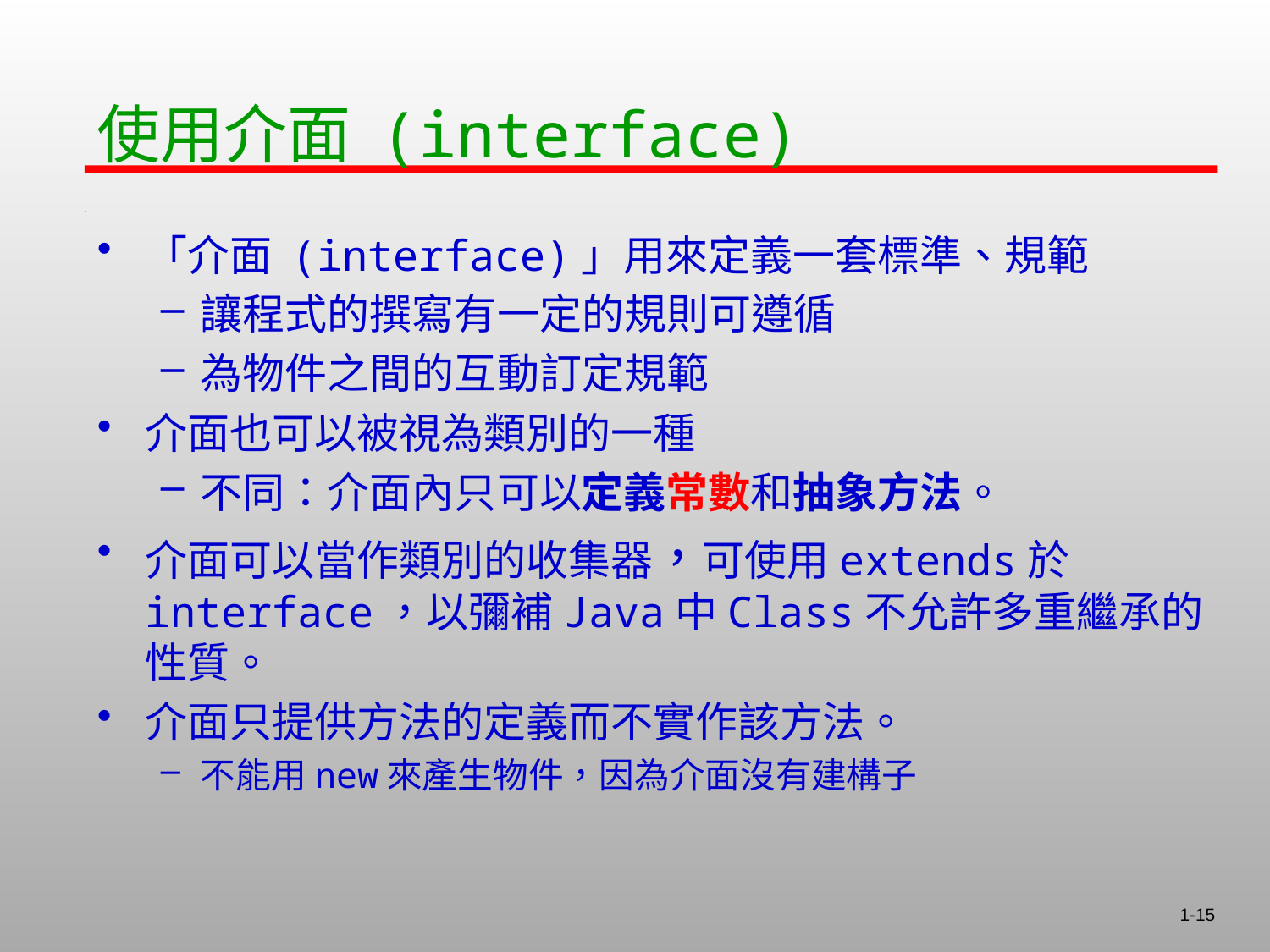

使用介面 (interface)
「介面 (interface)」用來定義一套標準、規範
讓程式的撰寫有一定的規則可遵循
為物件之間的互動訂定規範
介面也可以被視為類別的一種
不同：介面內只可以定義常數和抽象方法。
介面可以當作類別的收集器，可使用extends於interface，以彌補Java中Class不允許多重繼承的性質。
介面只提供方法的定義而不實作該方法。
不能用new來產生物件，因為介面沒有建構子
1-15